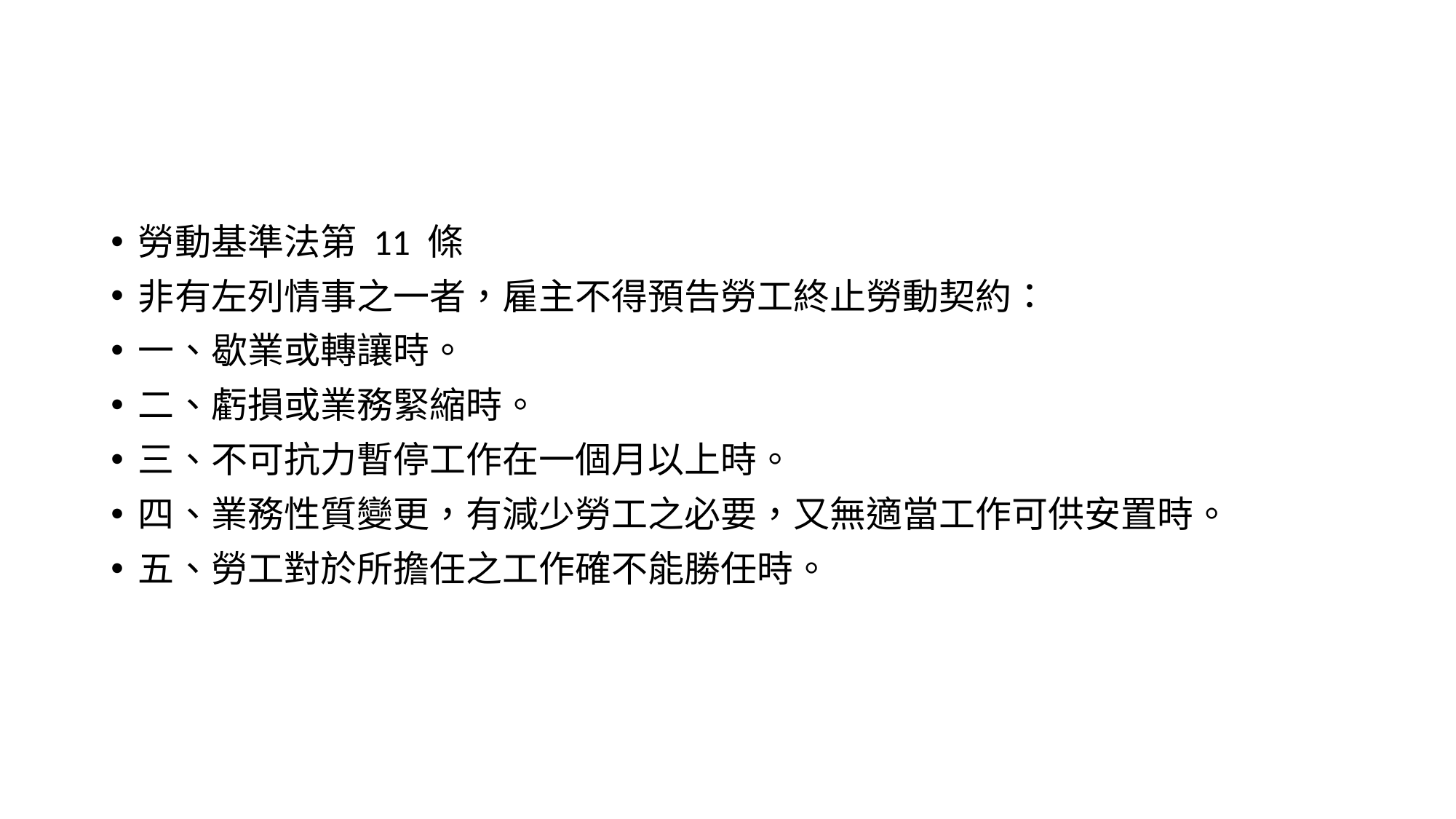

#
勞動基準法第 11 條
非有左列情事之一者，雇主不得預告勞工終止勞動契約：
一、歇業或轉讓時。
二、虧損或業務緊縮時。
三、不可抗力暫停工作在一個月以上時。
四、業務性質變更，有減少勞工之必要，又無適當工作可供安置時。
五、勞工對於所擔任之工作確不能勝任時。